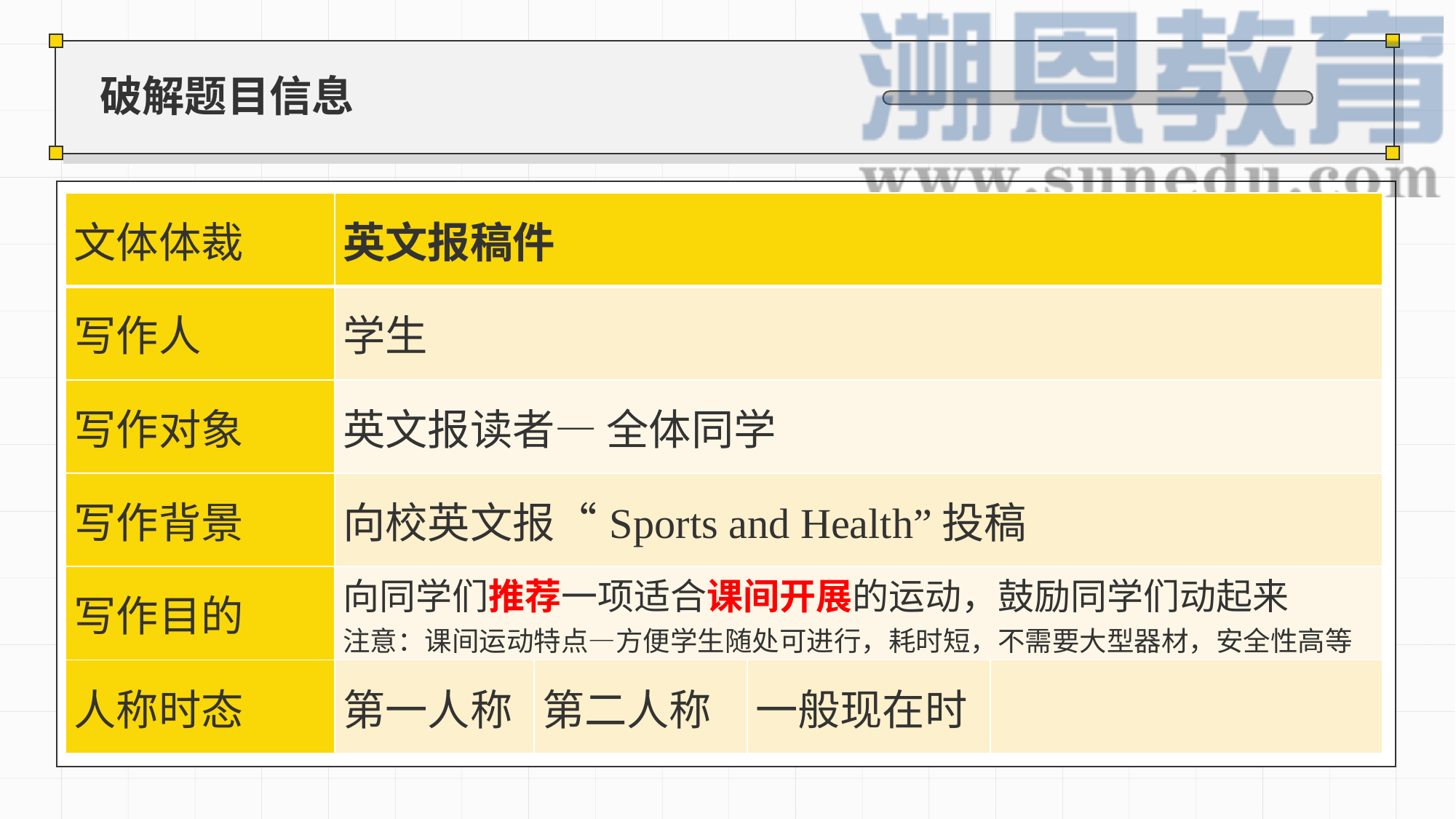

# 破解题目信息
| 文体体裁 | 英文报稿件 |  |  |  |
| --- | --- | --- | --- | --- |
| 写作人 | 学生 |  |  |  |
| 写作对象 | 英文报读者— 全体同学 |  |  |  |
| 写作背景 | 向校英文报“Sports and Health”投稿 |  |  |  |
| 写作目的 | 向同学们推荐一项适合课间开展的运动，鼓励同学们动起来 注意：课间运动特点—方便学生随处可进行，耗时短，不需要大型器材，安全性高等 |  |  |  |
| 人称时态 | 第一人称 | 第二人称 | 一般现在时 |  |